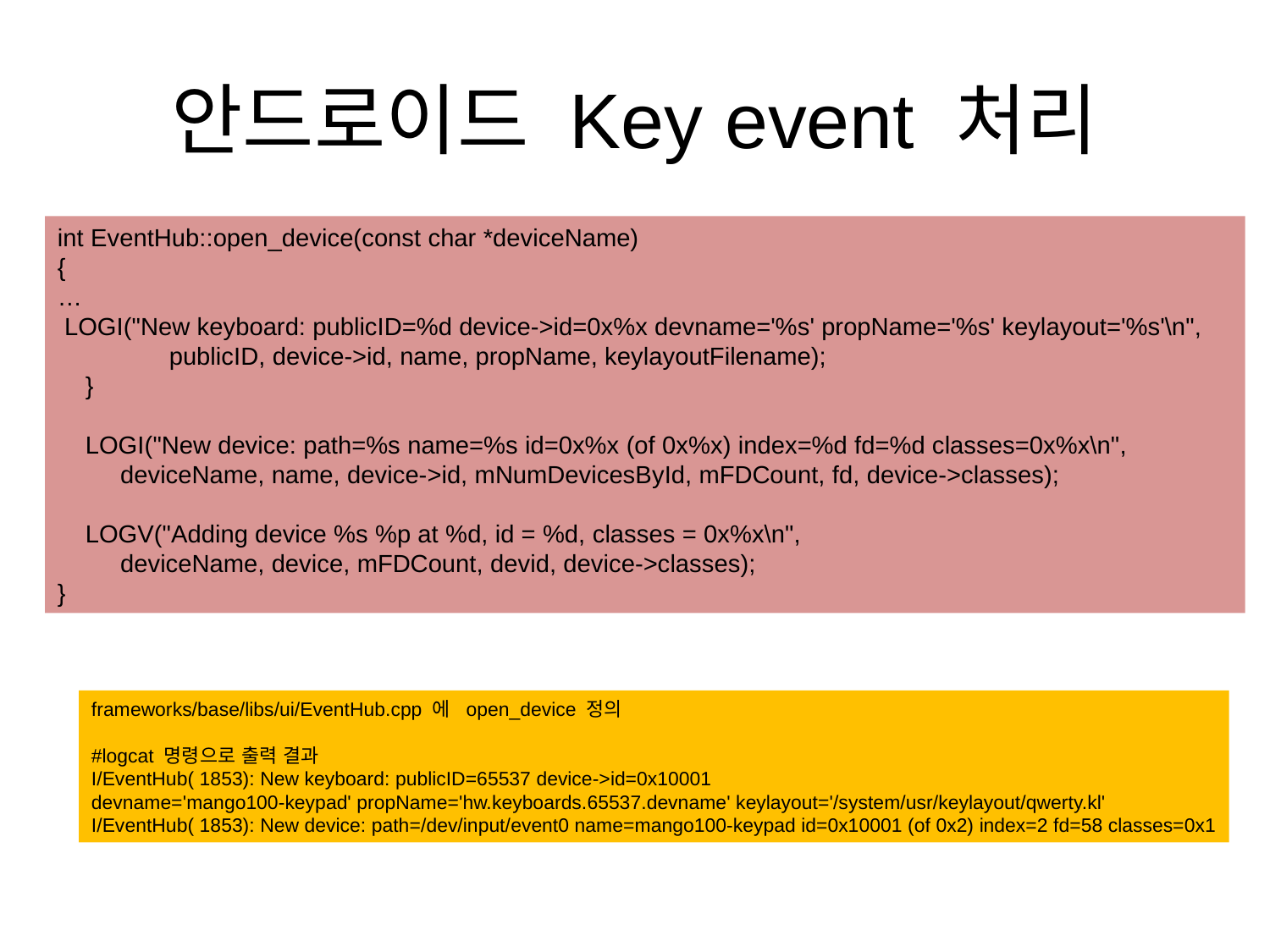

# 안드로이드 Key event 처리
int EventHub::open_device(const char *deviceName)
{
…
 LOGI("New keyboard: publicID=%d device->id=0x%x devname='%s' propName='%s' keylayout='%s'\n",
                publicID, device->id, name, propName, keylayoutFilename);
    }

    LOGI("New device: path=%s name=%s id=0x%x (of 0x%x) index=%d fd=%d classes=0x%x\n",
         deviceName, name, device->id, mNumDevicesById, mFDCount, fd, device->classes);

    LOGV("Adding device %s %p at %d, id = %d, classes = 0x%x\n",
         deviceName, device, mFDCount, devid, device->classes);
}
frameworks/base/libs/ui/EventHub.cpp 에  open_device 정의

#logcat 명령으로 출력 결과
I/EventHub( 1853): New keyboard: publicID=65537 device->id=0x10001
devname='mango100-keypad' propName='hw.keyboards.65537.devname' keylayout='/system/usr/keylayout/qwerty.kl'
I/EventHub( 1853): New device: path=/dev/input/event0 name=mango100-keypad id=0x10001 (of 0x2) index=2 fd=58 classes=0x1